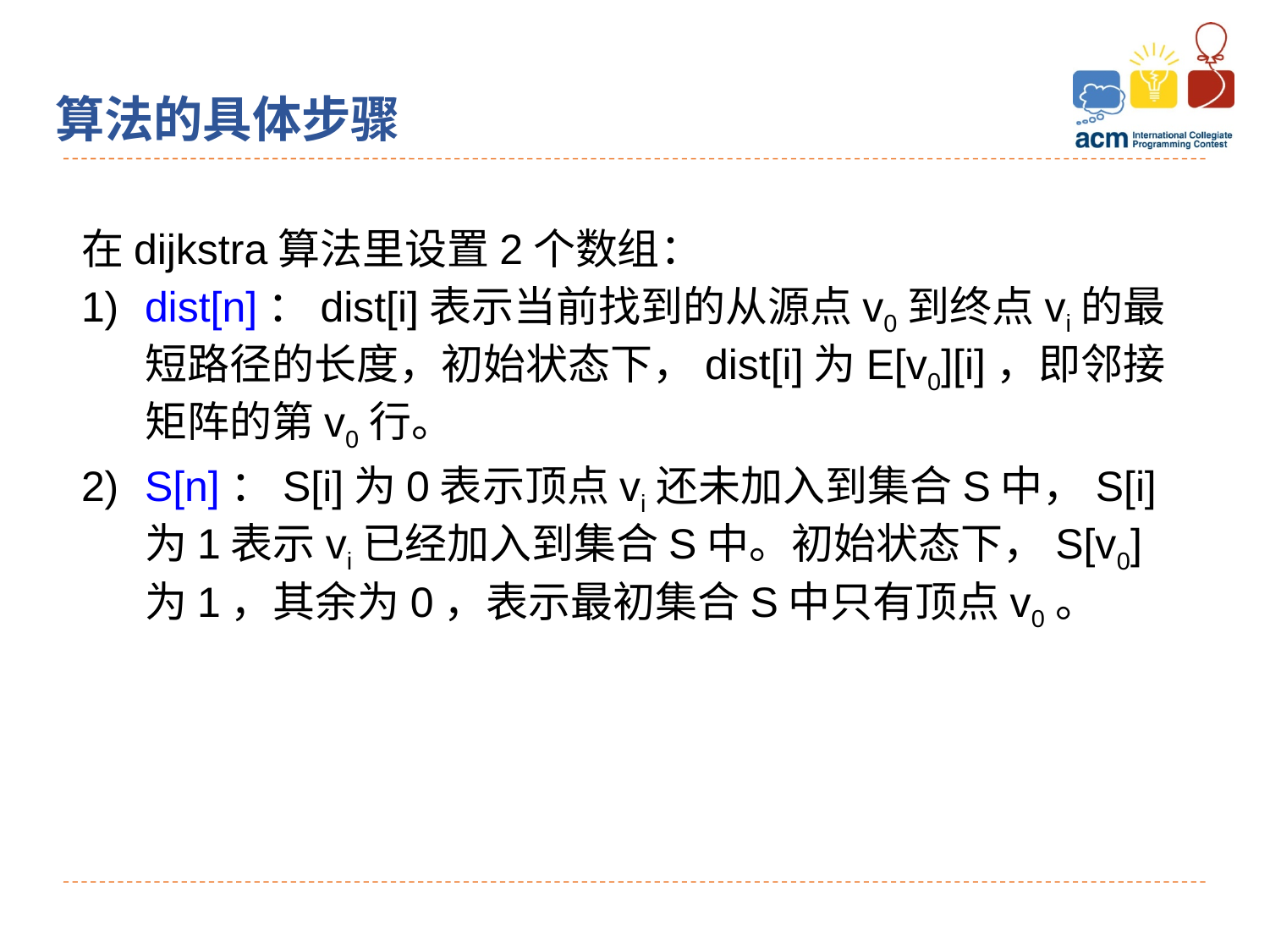

算法的具体步骤
在dijkstra算法里设置2个数组：
dist[n]：dist[i]表示当前找到的从源点v0到终点vi的最短路径的长度，初始状态下，dist[i]为E[v0][i]，即邻接矩阵的第v0行。
S[n]：S[i]为0表示顶点vi还未加入到集合S中，S[i]为1表示vi已经加入到集合S中。初始状态下，S[v0]为1，其余为0，表示最初集合S中只有顶点v0。